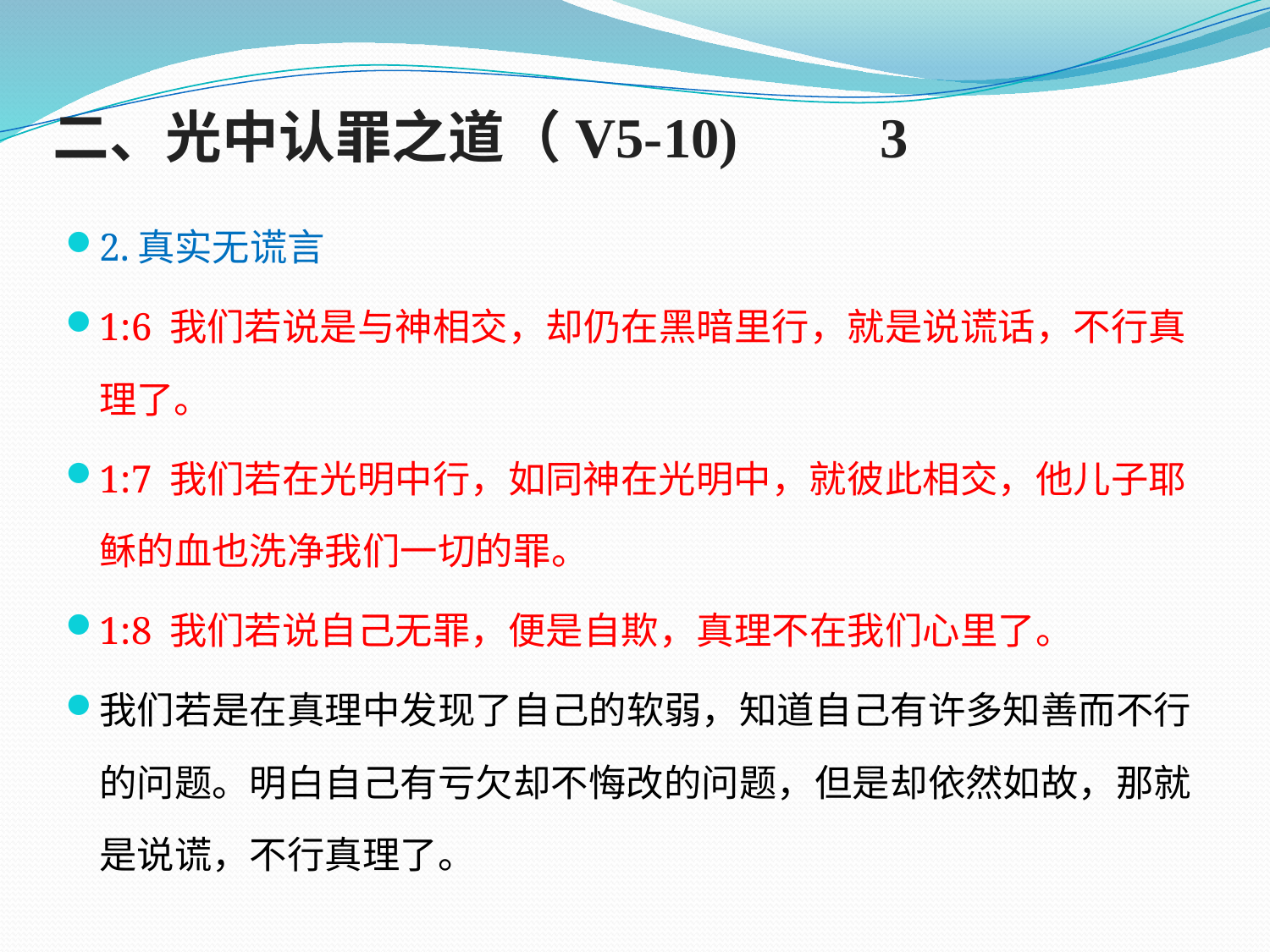

# 二、光中认罪之道（V5-10)          3
2.真实无谎言
1:6 我们若说是与神相交，却仍在黑暗里行，就是说谎话，不行真理了。
1:7 我们若在光明中行，如同神在光明中，就彼此相交，他儿子耶稣的血也洗净我们一切的罪。
1:8 我们若说自己无罪，便是自欺，真理不在我们心里了。
我们若是在真理中发现了自己的软弱，知道自己有许多知善而不行的问题。明白自己有亏欠却不悔改的问题，但是却依然如故，那就是说谎，不行真理了。